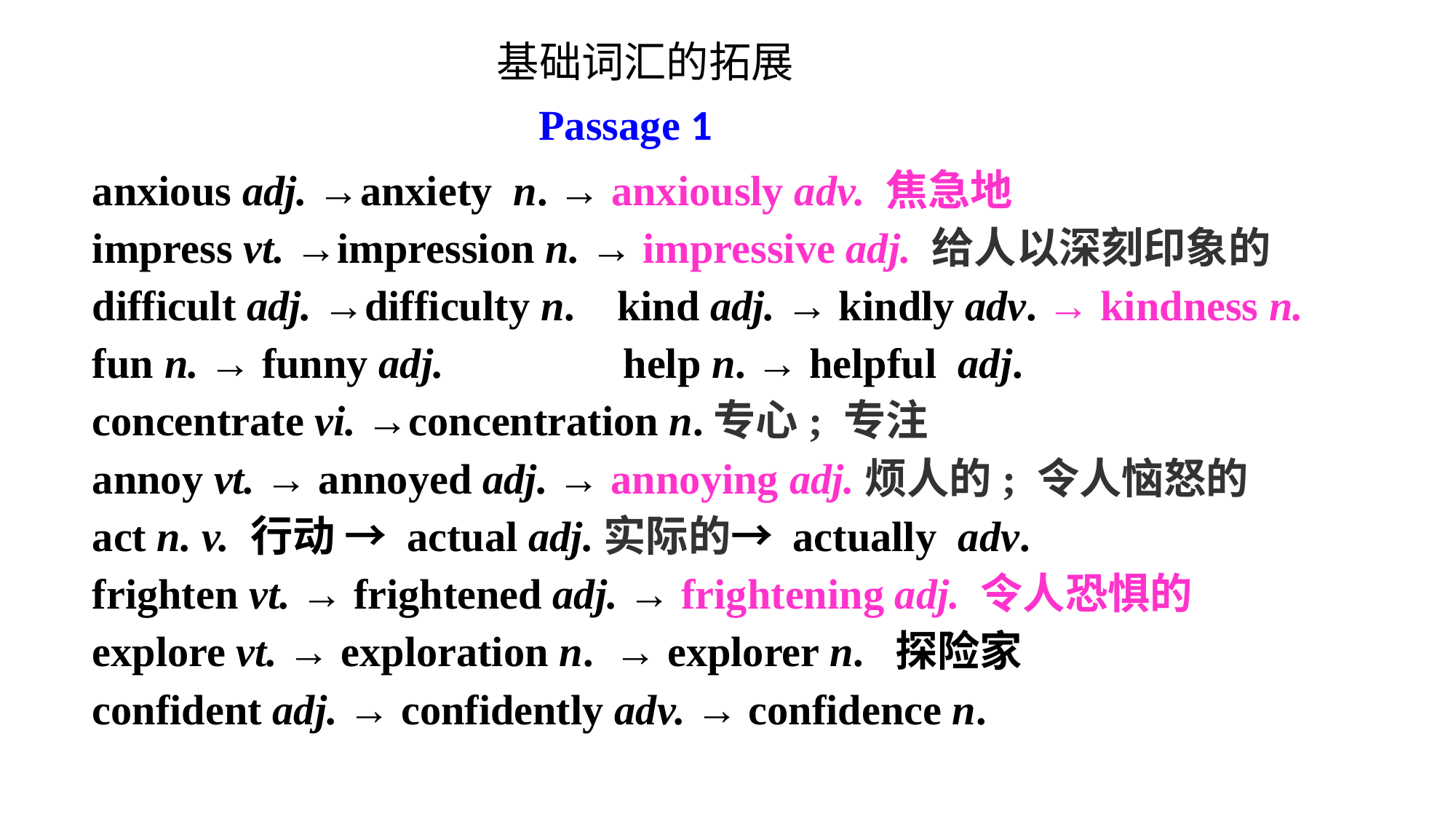

基础词汇的拓展

anxious adj. →anxiety  n. → anxiously adv. 焦急地
impress vt. →impression n. → impressive adj. 给人以深刻印象的
difficult adj. →difficulty n.    kind adj. → kindly adv. → kindness n.
fun n. → funny adj.                 help n. → helpful  adj.
concentrate vi. →concentration n.专心; 专注
annoy vt. → annoyed adj. → annoying adj.烦人的; 令人恼怒的
act n. v. 行动 → actual adj.实际的→ actually  adv.
frighten vt. → frightened adj. → frightening adj. 令人恐惧的
explore vt. → exploration n.  → explorer n.  探险家
confident adj. → confidently adv. → confidence n.
Passage 1